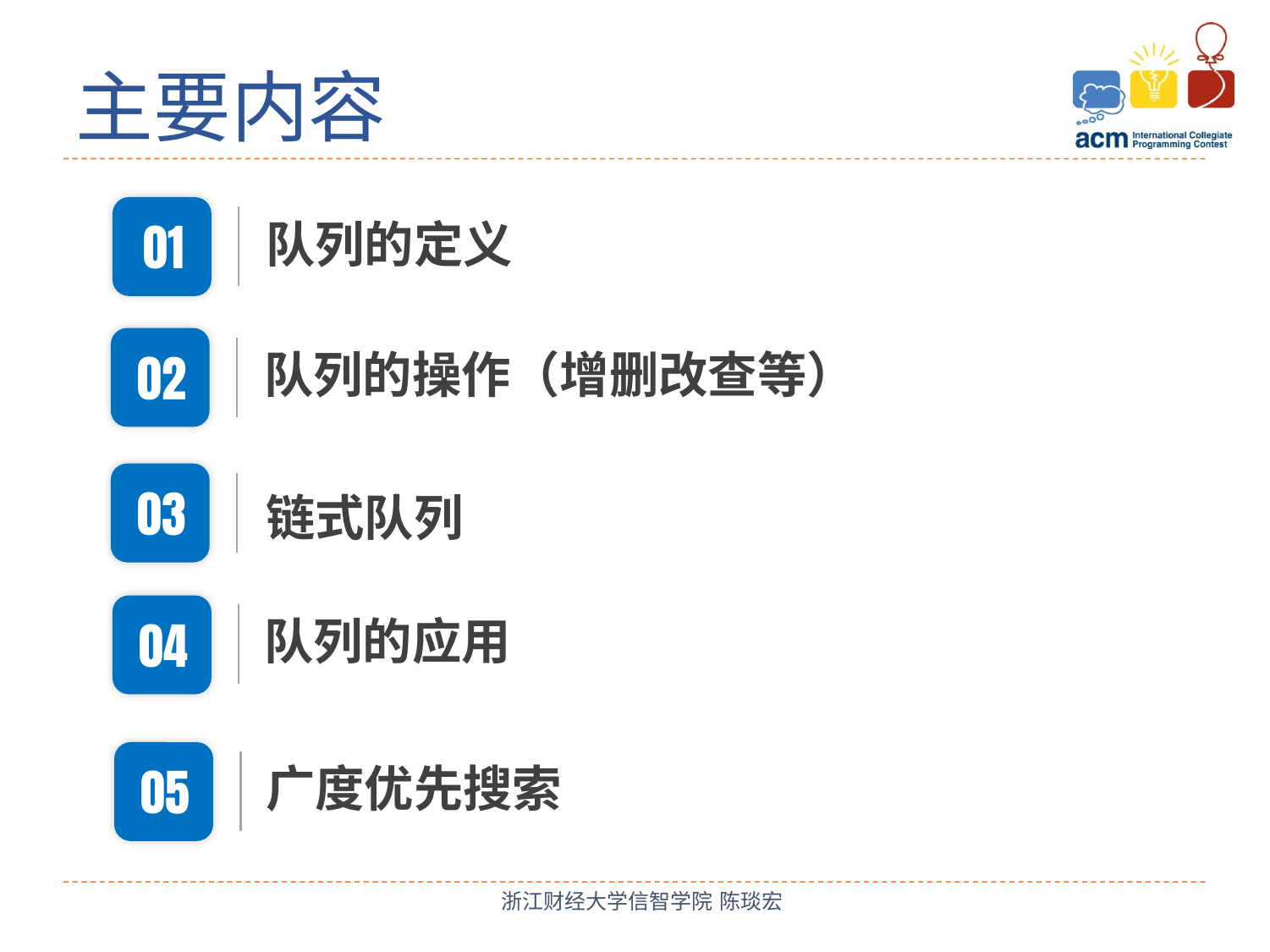

# 主要内容

队列的定义
01

队列的操作（增删改查等）
02

03
链式队列

队列的应用
04

广度优先搜索
05
浙江财经大学信智学院 陈琰宏
2